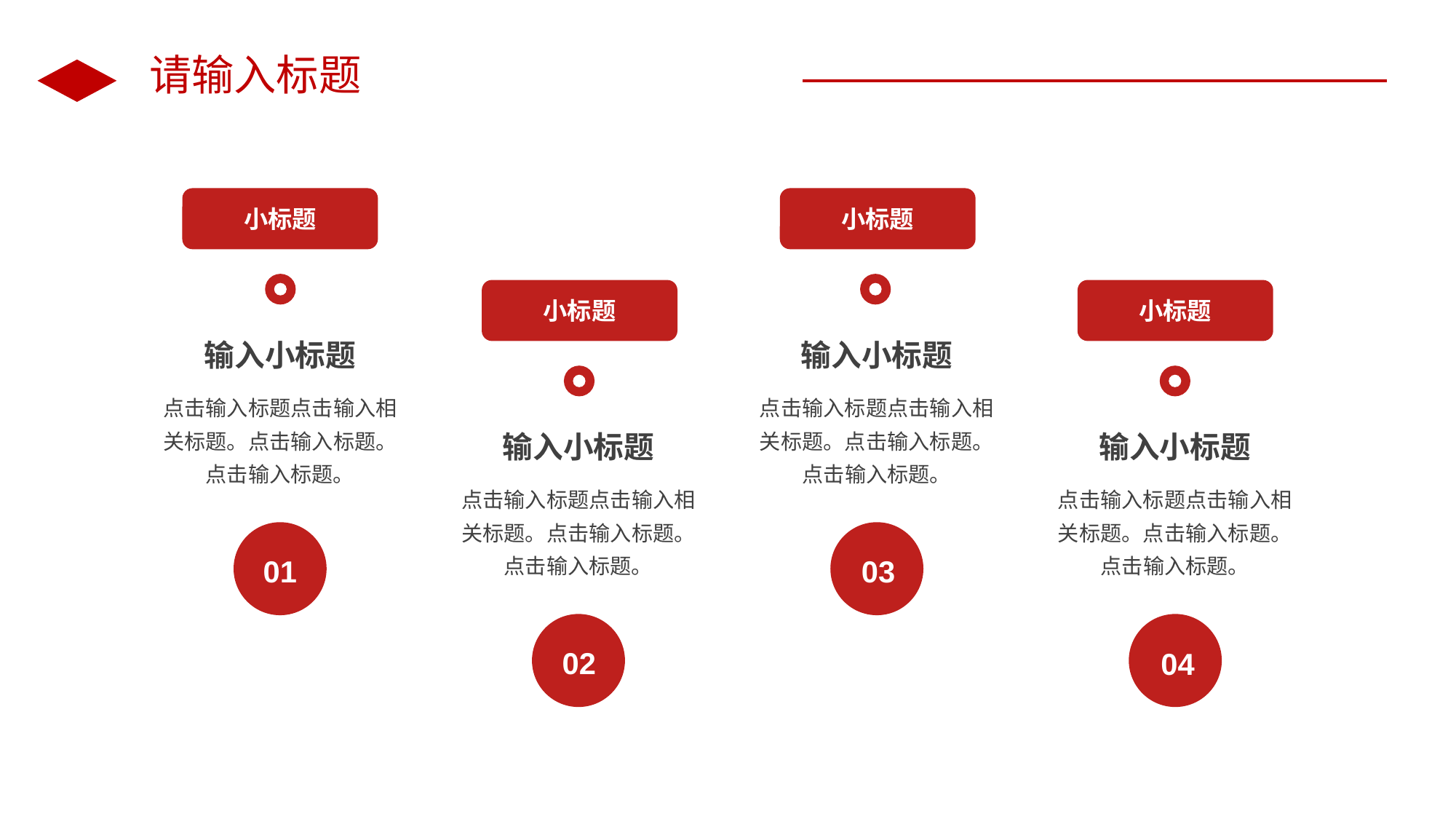

请输入标题

小标题
小标题

小标题
小标题
输入小标题
点击输入标题点击输入相关标题。点击输入标题。点击输入标题。
输入小标题
点击输入标题点击输入相关标题。点击输入标题。点击输入标题。

输入小标题
点击输入标题点击输入相关标题。点击输入标题。点击输入标题。
输入小标题
点击输入标题点击输入相关标题。点击输入标题。点击输入标题。

01
03

02
04